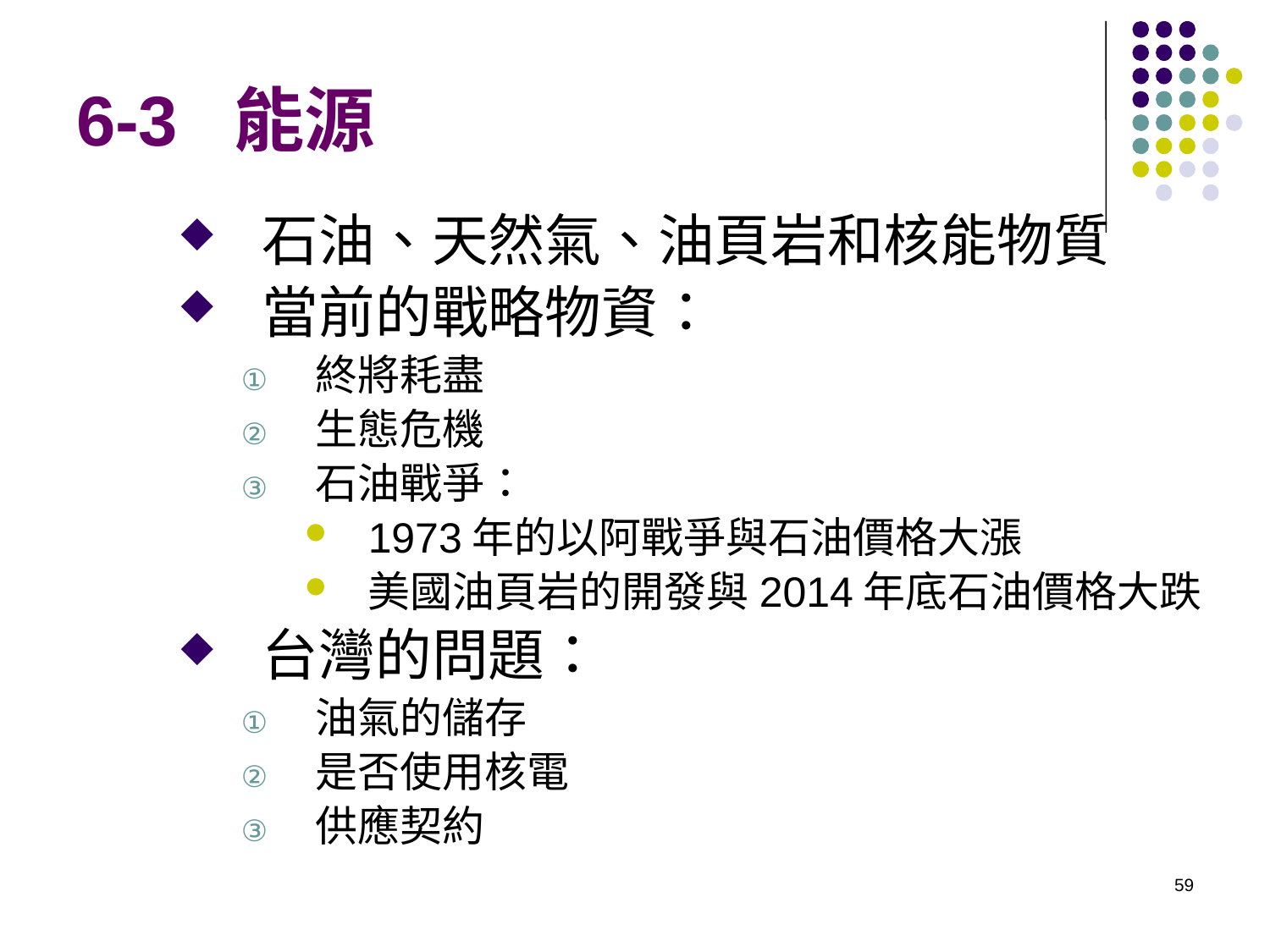

# 6-3  能源
石油、天然氣、油頁岩和核能物質
當前的戰略物資：
終將耗盡
生態危機
石油戰爭：
1973年的以阿戰爭與石油價格大漲
美國油頁岩的開發與2014年底石油價格大跌
台灣的問題：
油氣的儲存
是否使用核電
供應契約
59